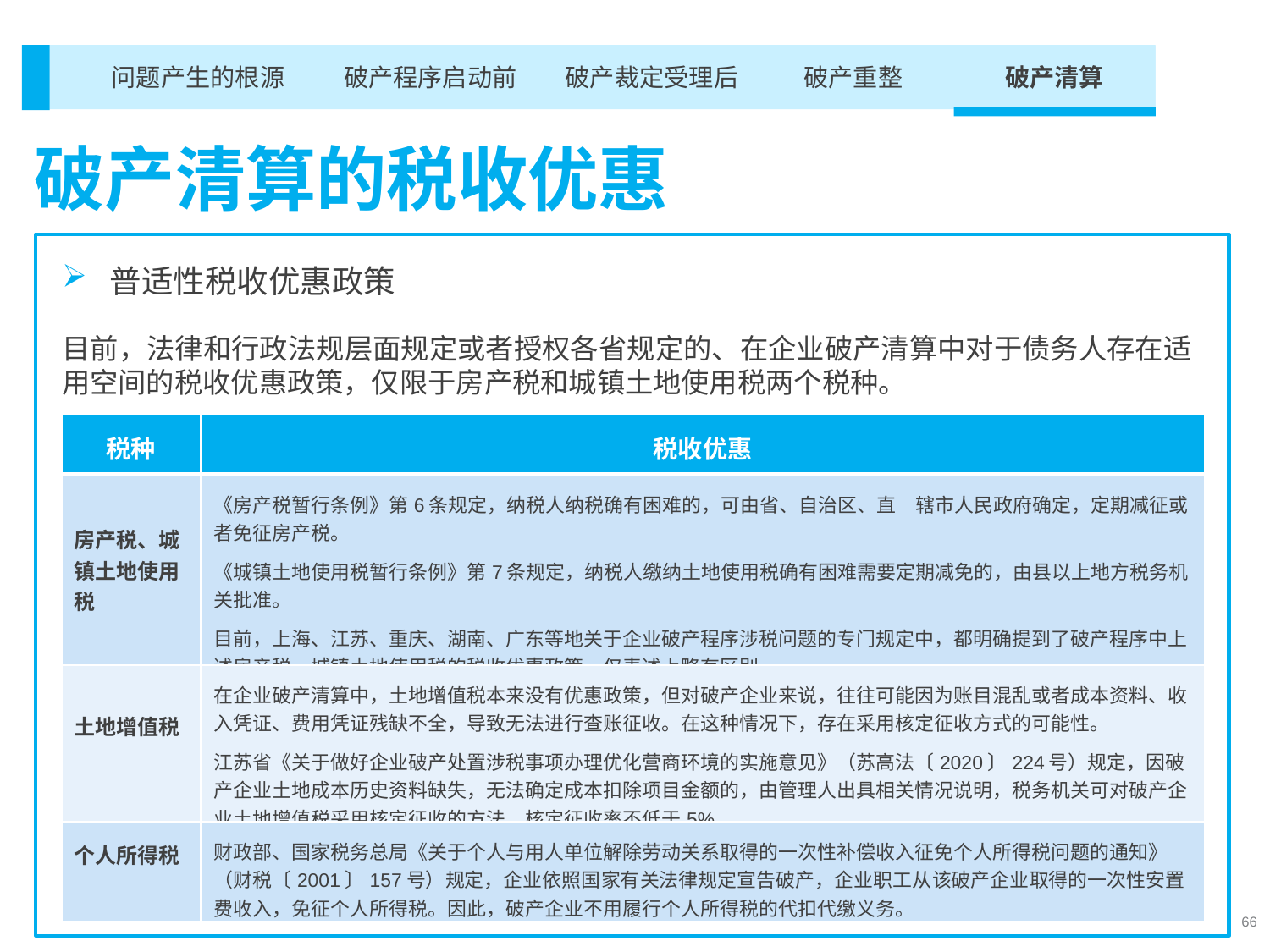

破产重整
破产清算
破产裁定受理后
破产程序启动前
问题产生的根源

破产清算的税收优惠

普适性税收优惠政策
目前，法律和行政法规层面规定或者授权各省规定的、在企业破产清算中对于债务人存在适用空间的税收优惠政策，仅限于房产税和城镇土地使用税两个税种。
| 税种 | 税收优惠 |
| --- | --- |
| 房产税、城镇土地使用税 | 《房产税暂行条例》第6条规定，纳税人纳税确有困难的，可由省、自治区、直　辖市人民政府确定，定期减征或者免征房产税。 《城镇土地使用税暂行条例》第7条规定，纳税人缴纳土地使用税确有困难需要定期减免的，由县以上地方税务机关批准。 目前，上海、江苏、重庆、湖南、广东等地关于企业破产程序涉税问题的专门规定中，都明确提到了破产程序中上述房产税、城镇土地使用税的税收优惠政策，仅表述上略有区别。 |
| 土地增值税 | 在企业破产清算中，土地增值税本来没有优惠政策，但对破产企业来说，往往可能因为账目混乱或者成本资料、收入凭证、费用凭证残缺不全，导致无法进行查账征收。在这种情况下，存在采用核定征收方式的可能性。 江苏省《关于做好企业破产处置涉税事项办理优化营商环境的实施意见》（苏高法〔2020〕224号）规定，因破产企业土地成本历史资料缺失，无法确定成本扣除项目金额的，由管理人出具相关情况说明，税务机关可对破产企业土地增值税采用核定征收的方法，核定征收率不低于5%。 |
| 个人所得税 | 财政部、国家税务总局《关于个人与用人单位解除劳动关系取得的一次性补偿收入征免个人所得税问题的通知》（财税〔2001〕157号）规定，企业依照国家有关法律规定宣告破产，企业职工从该破产企业取得的一次性安置费收入，免征个人所得税。因此，破产企业不用履行个人所得税的代扣代缴义务。 |
66